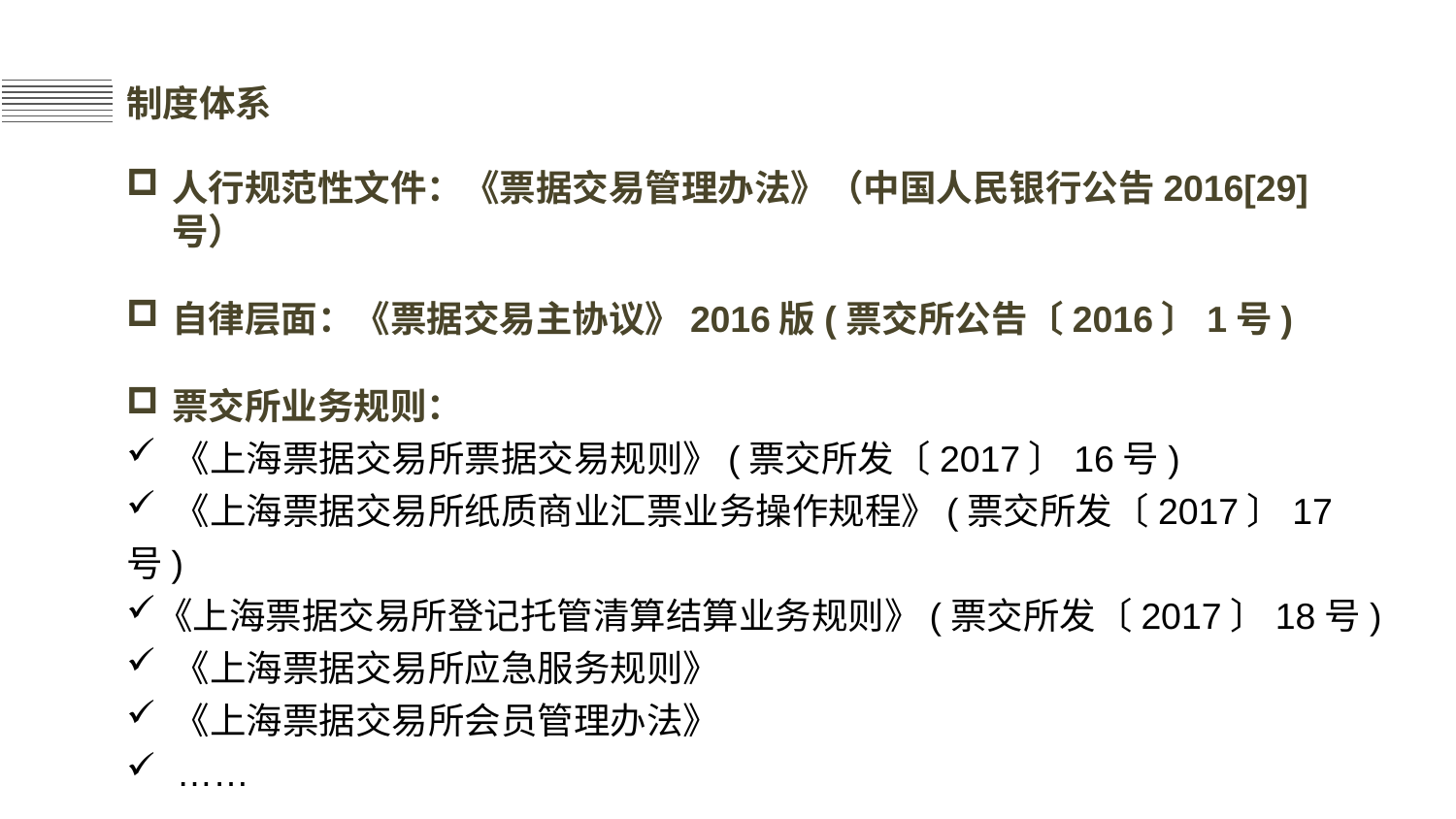

制度体系
人行规范性文件：《票据交易管理办法》（中国人民银行公告2016[29]号）

自律层面：《票据交易主协议》2016版(票交所公告〔2016〕1号)

票交所业务规则：
 《上海票据交易所票据交易规则》(票交所发〔2017〕16号)
 《上海票据交易所纸质商业汇票业务操作规程》(票交所发〔2017〕17号)
《上海票据交易所登记托管清算结算业务规则》(票交所发〔2017〕18号)
 《上海票据交易所应急服务规则》
 《上海票据交易所会员管理办法》
  ……